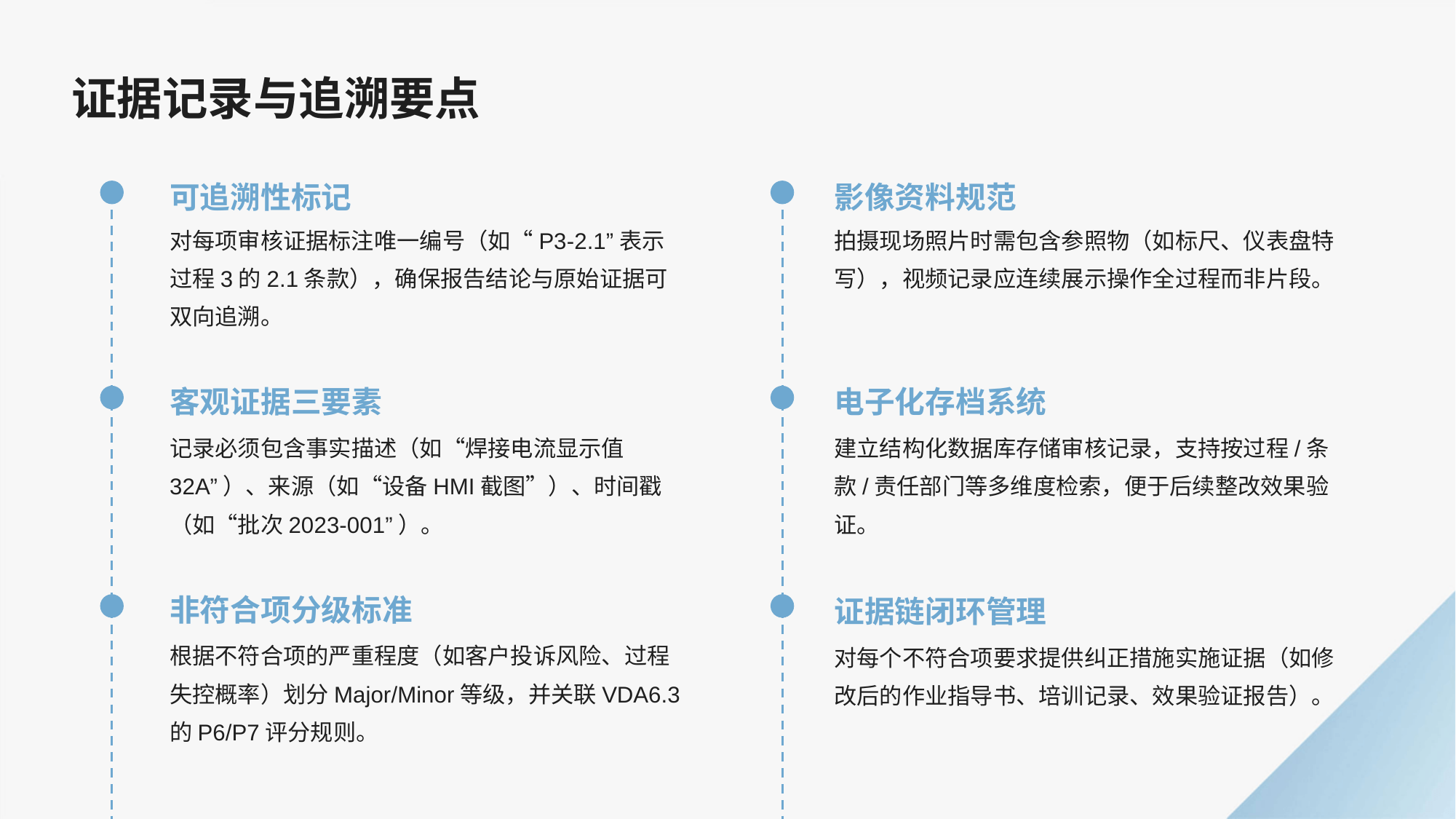

证据记录与追溯要点
可追溯性标记
影像资料规范

对每项审核证据标注唯一编号（如“P3-2.1”表示过程3的2.1条款），确保报告结论与原始证据可双向追溯。
拍摄现场照片时需包含参照物（如标尺、仪表盘特写），视频记录应连续展示操作全过程而非片段。
客观证据三要素
电子化存档系统
记录必须包含事实描述（如“焊接电流显示值32A”）、来源（如“设备HMI截图”）、时间戳（如“批次2023-001”）。
建立结构化数据库存储审核记录，支持按过程/条款/责任部门等多维度检索，便于后续整改效果验证。
非符合项分级标准
证据链闭环管理
根据不符合项的严重程度（如客户投诉风险、过程失控概率）划分Major/Minor等级，并关联VDA6.3的P6/P7评分规则。
对每个不符合项要求提供纠正措施实施证据（如修改后的作业指导书、培训记录、效果验证报告）。